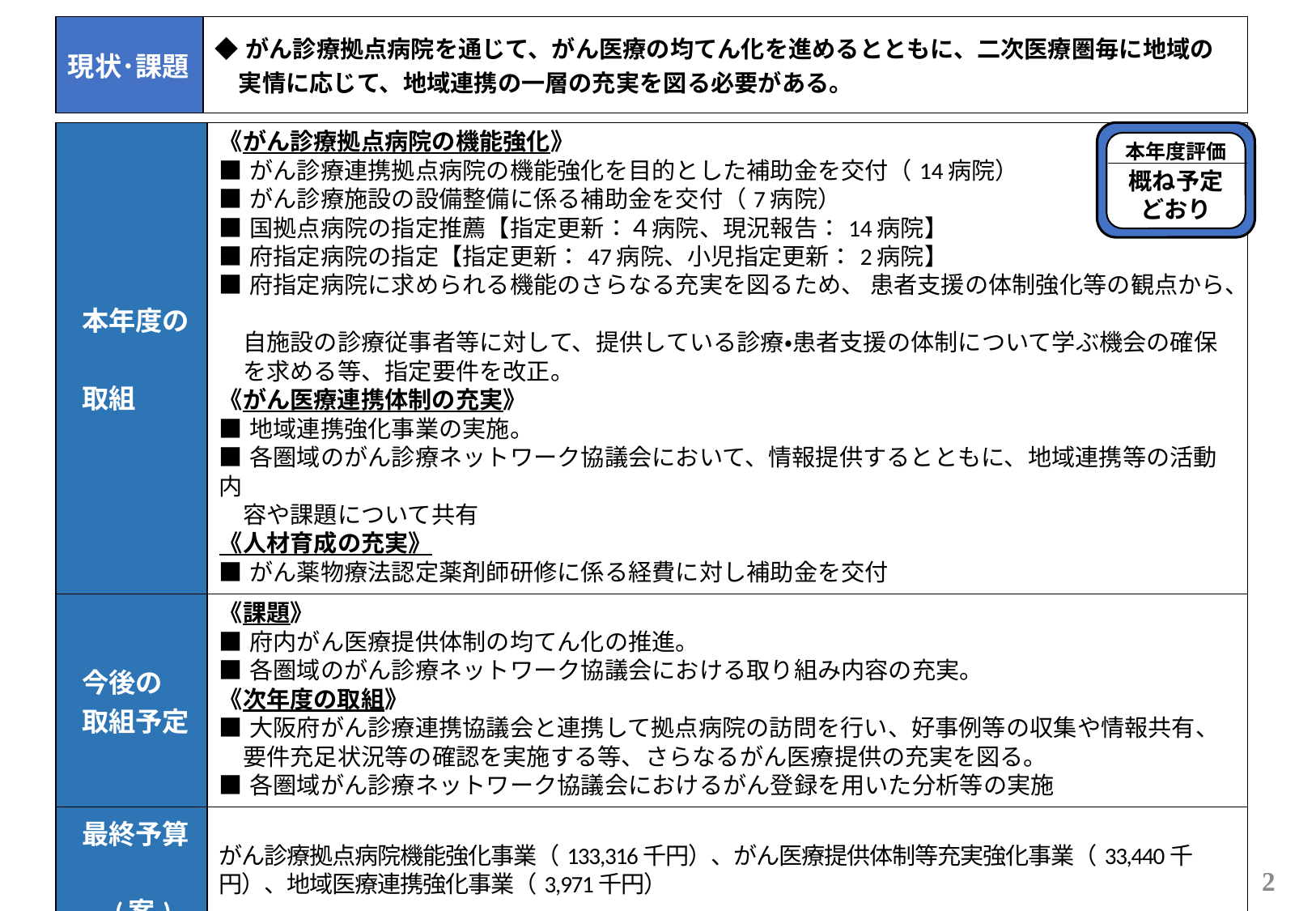

| 現状･課題 | ◆がん診療拠点病院を通じて、がん医療の均てん化を進めるとともに、二次医療圏毎に地域の 実情に応じて、地域連携の一層の充実を図る必要がある。 |
| --- | --- |
| 本年度の 取組 | 《がん診療拠点病院の機能強化》 ■がん診療連携拠点病院の機能強化を目的とした補助金を交付（14病院） ■がん診療施設の設備整備に係る補助金を交付（7病院） ■国拠点病院の指定推薦【指定更新：４病院、現況報告：14病院】 ■府指定病院の指定【指定更新：47病院、小児指定更新：2病院】 ■府指定病院に求められる機能のさらなる充実を図るため、 患者支援の体制強化等の観点から、 　自施設の診療従事者等に対して、提供している診療・患者支援の体制について学ぶ機会の確保 　を求める等、指定要件を改正。 《がん医療連携体制の充実》 ■地域連携強化事業の実施。 ■各圏域のがん診療ネットワーク協議会において、情報提供するとともに、地域連携等の活動内 　容や課題について共有 《人材育成の充実》 ■がん薬物療法認定薬剤師研修に係る経費に対し補助金を交付 |
| --- | --- |
| 今後の 取組予定 | 《課題》 ■府内がん医療提供体制の均てん化の推進。 ■各圏域のがん診療ネットワーク協議会における取り組み内容の充実。 《次年度の取組》 ■大阪府がん診療連携協議会と連携して拠点病院の訪問を行い、好事例等の収集や情報共有、 　要件充足状況等の確認を実施する等、さらなるがん医療提供の充実を図る。 ■各圏域がん診療ネットワーク協議会におけるがん登録を用いた分析等の実施 |
| 最終予算　　 　 (案) | がん診療拠点病院機能強化事業（133,316千円）、がん医療提供体制等充実強化事業（33,440千円）、地域医療連携強化事業（3,971千円） |

本年度評価

概ね予定
どおり
2